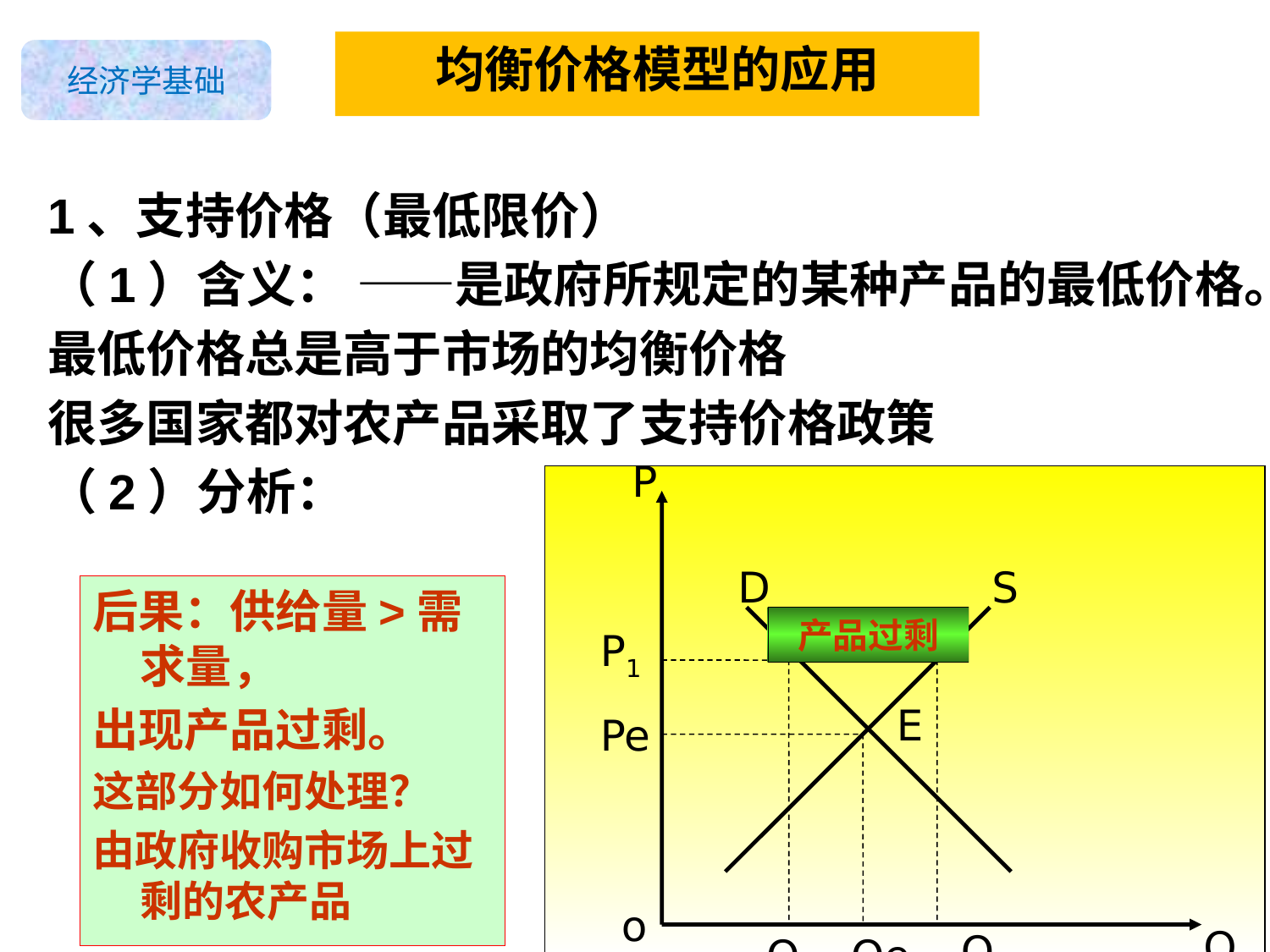

均衡价格模型的应用

1、支持价格（最低限价）
（1）含义： ——是政府所规定的某种产品的最低价格。
最低价格总是高于市场的均衡价格
很多国家都对农产品采取了支持价格政策
（2）分析：
P

o
Q

D

S

后果：供给量>需求量，
出现产品过剩。
这部分如何处理？
由政府收购市场上过剩的农产品
产品过剩
P1

E
Pe

Q2
Q1
Qe